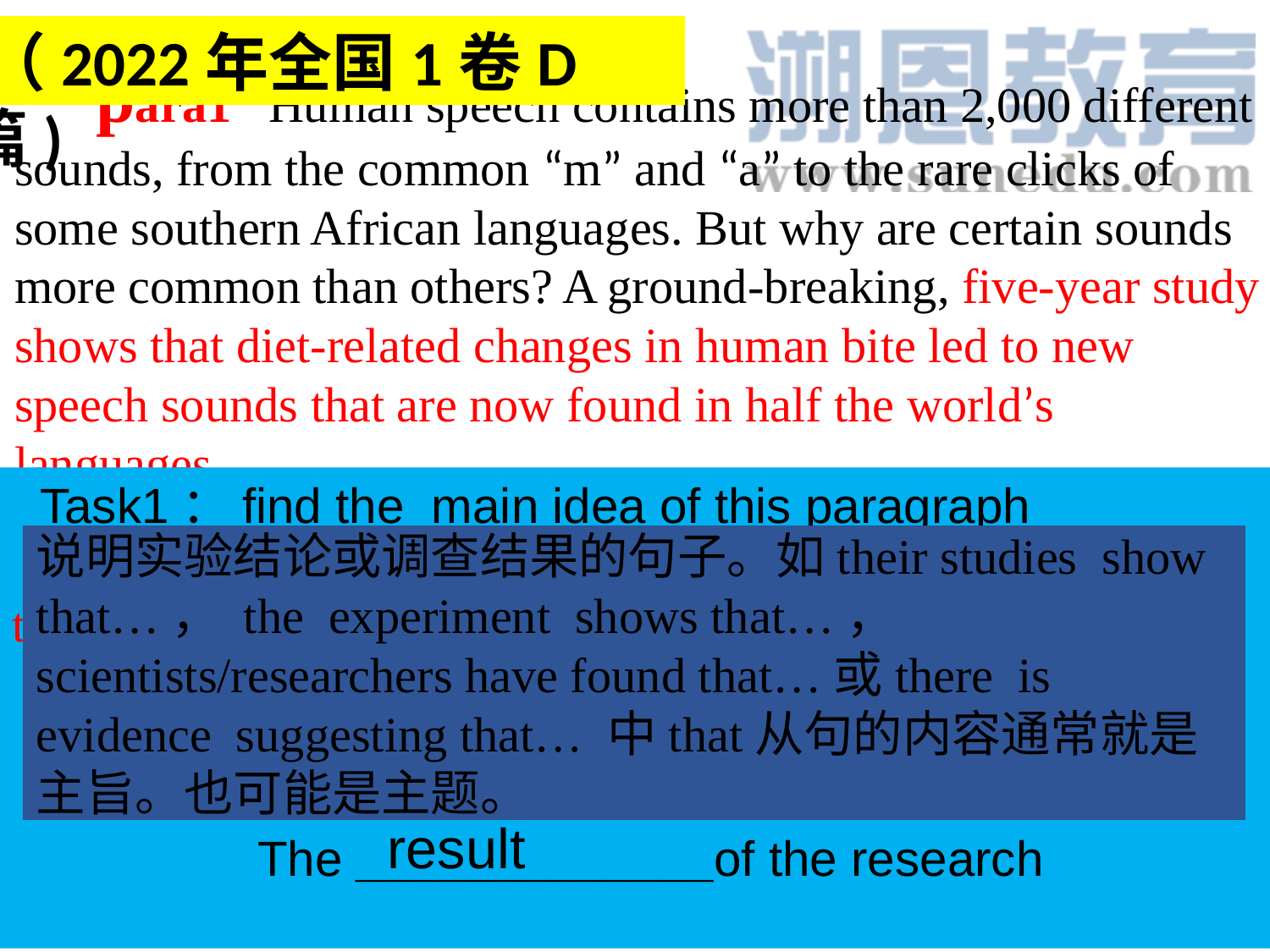

（2022年全国1卷D篇)
         para1   Human speech contains more than 2,000 different sounds, from the common “m” and “a” to the rare clicks of some southern African languages. But why are certain sounds more common than others? A ground-breaking, five-year study shows that diet-related changes in human bite led to new speech sounds that are now found in half the world’s languages.

  Task1：find the  main idea of this paragraph

the research/study/report showed/ found/discovered that.....

说明实验结论或调查结果的句子。如their studies  show  that…， the  experiment  shows that…， scientists/researchers have found that…或there  is  evidence  suggesting that… 中that从句的内容通常就是主旨。也可能是主题。

result
The _____________of the research